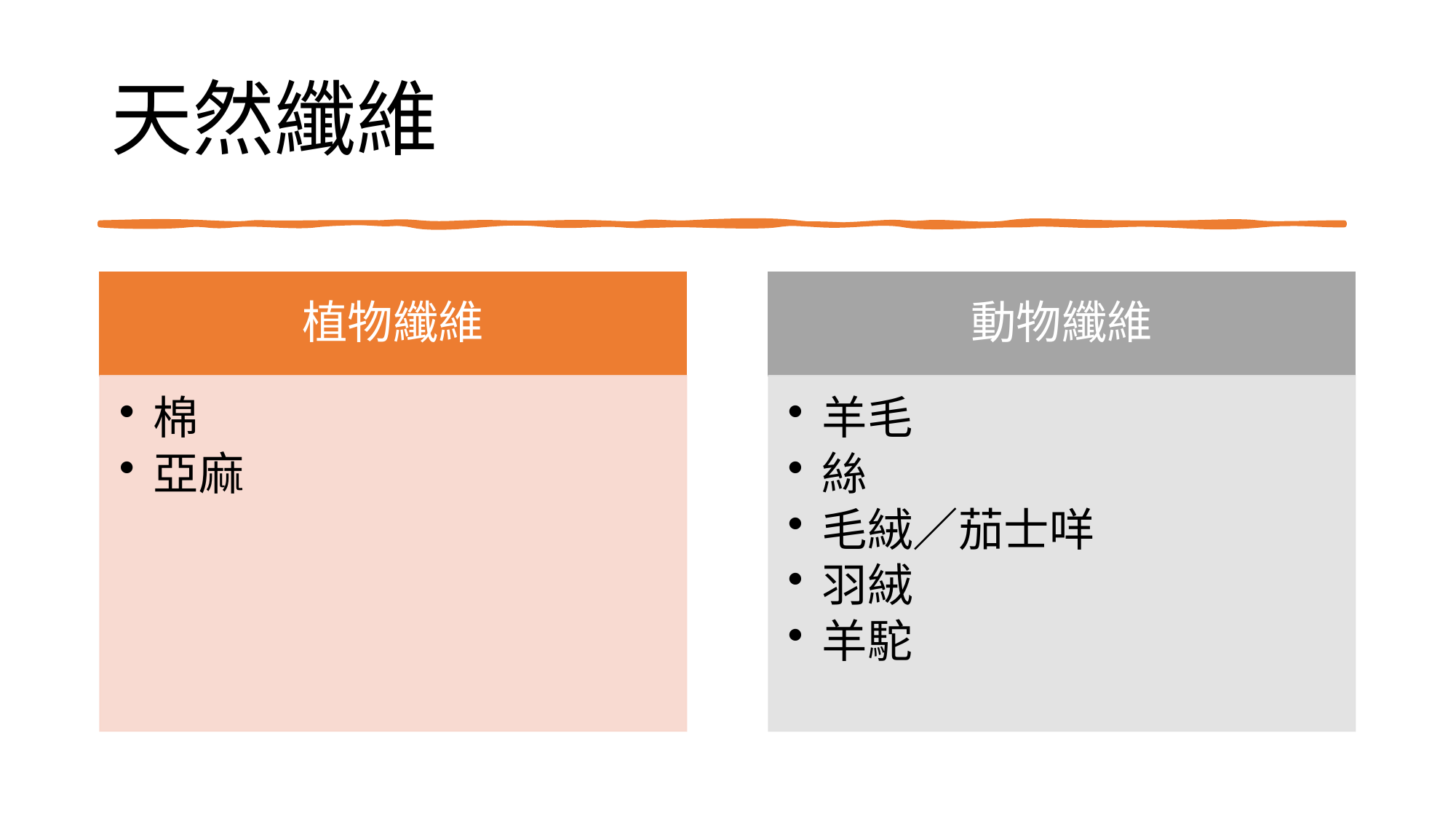

# 天然纖維

植物纖維
棉
亞麻
動物纖維
羊毛
絲
毛絨／茄士咩
羽絨
羊駝
5